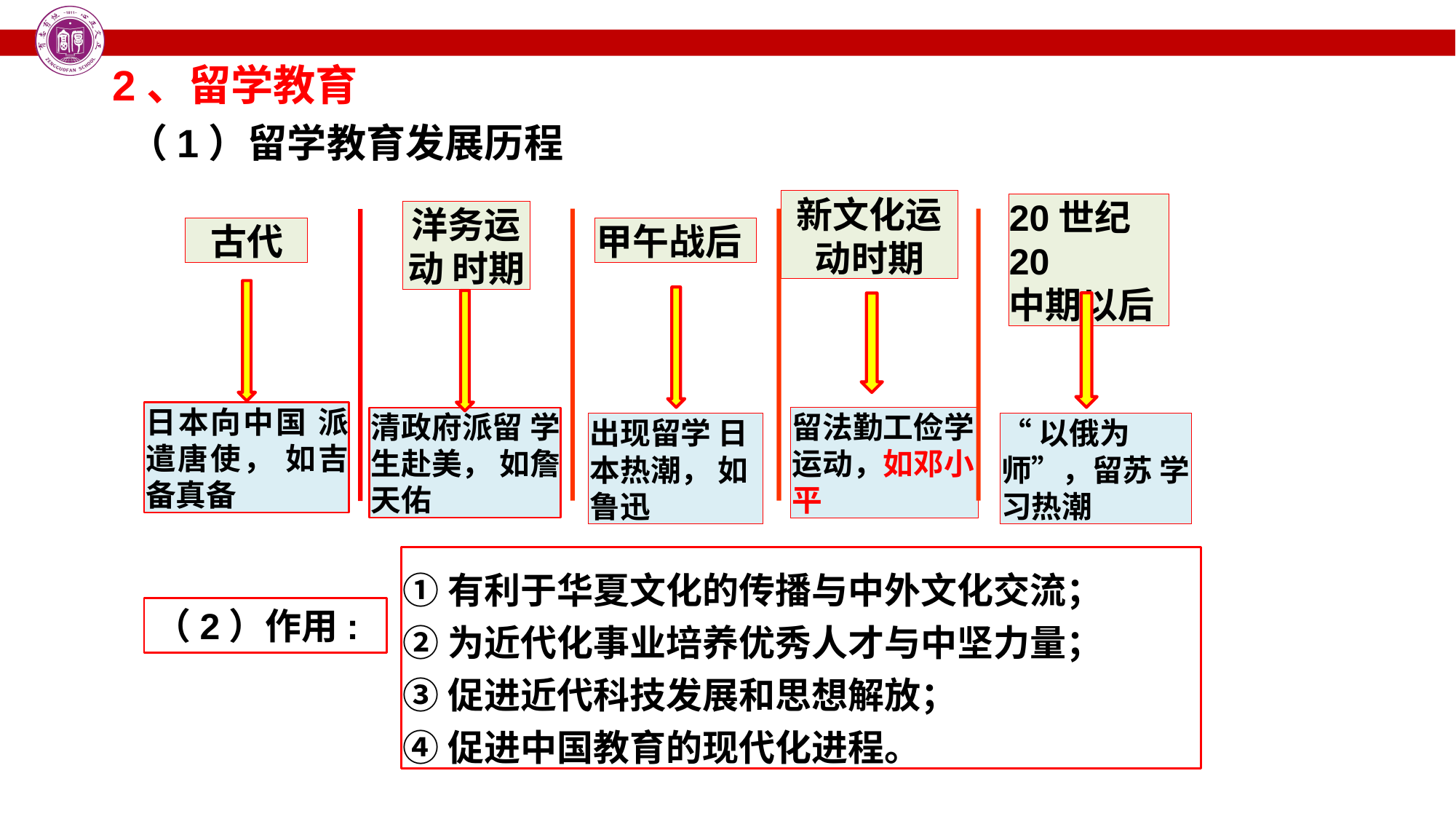

2、留学教育
（1）留学教育发展历程
新文化运 动时期
20世纪20
中期以后
洋务运动 时期

古代
甲午战后

日本向中国 派遣唐使， 如吉备真备
清政府派留 学生赴美， 如詹天佑
留法勤工俭学运动，如邓小平
出现留学 日本热潮， 如鲁迅
“以俄为 师”，留苏 学习热潮
①有利于华夏文化的传播与中外文化交流；
②为近代化事业培养优秀人才与中坚力量；
③促进近代科技发展和思想解放；
④促进中国教育的现代化进程。
（2）作用: